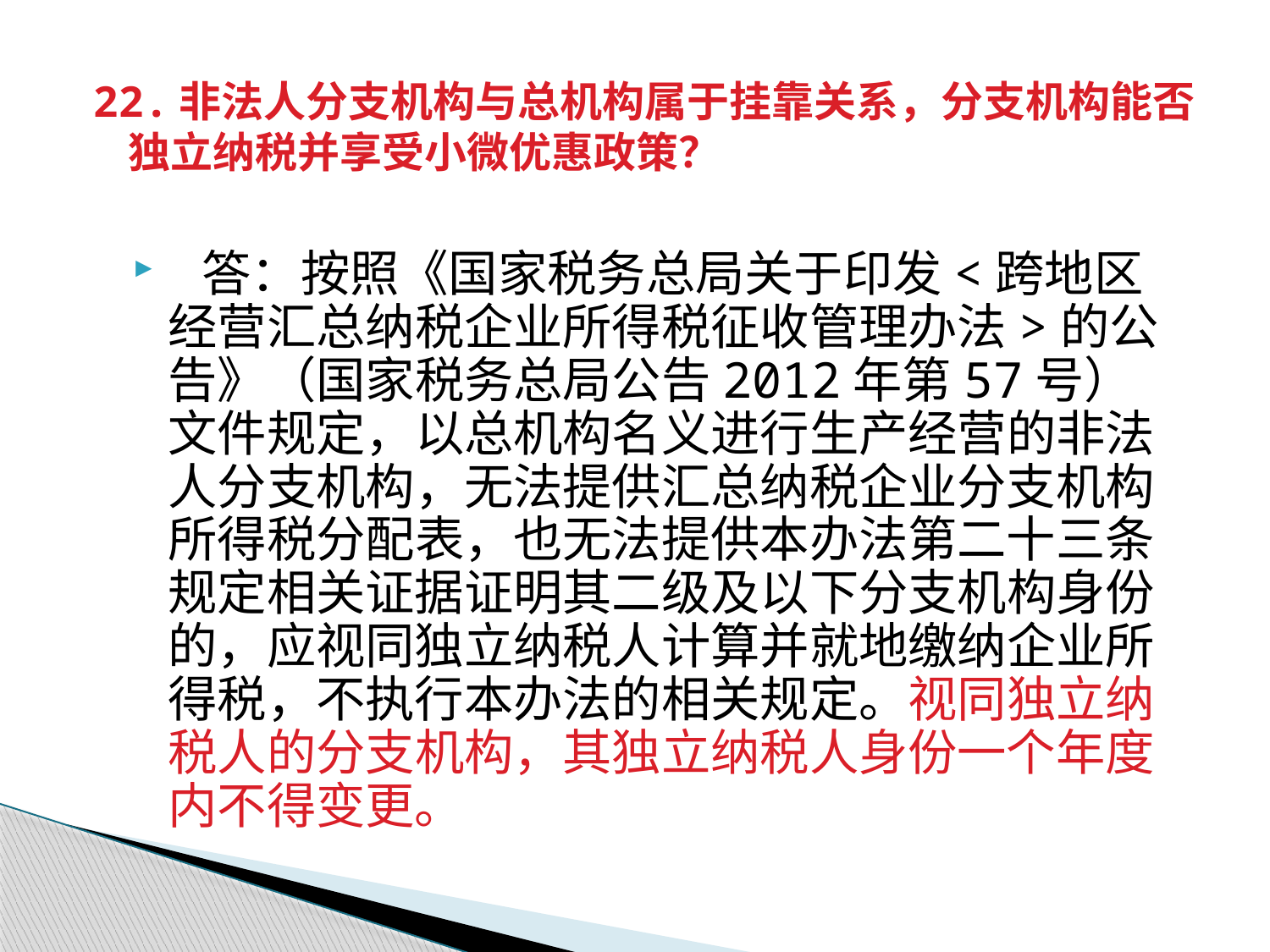

# 22.非法人分支机构与总机构属于挂靠关系，分支机构能否独立纳税并享受小微优惠政策？

  答：按照《国家税务总局关于印发<跨地区经营汇总纳税企业所得税征收管理办法>的公告》（国家税务总局公告2012年第57号）文件规定，以总机构名义进行生产经营的非法人分支机构，无法提供汇总纳税企业分支机构所得税分配表，也无法提供本办法第二十三条规定相关证据证明其二级及以下分支机构身份的，应视同独立纳税人计算并就地缴纳企业所得税，不执行本办法的相关规定。视同独立纳税人的分支机构，其独立纳税人身份一个年度内不得变更。